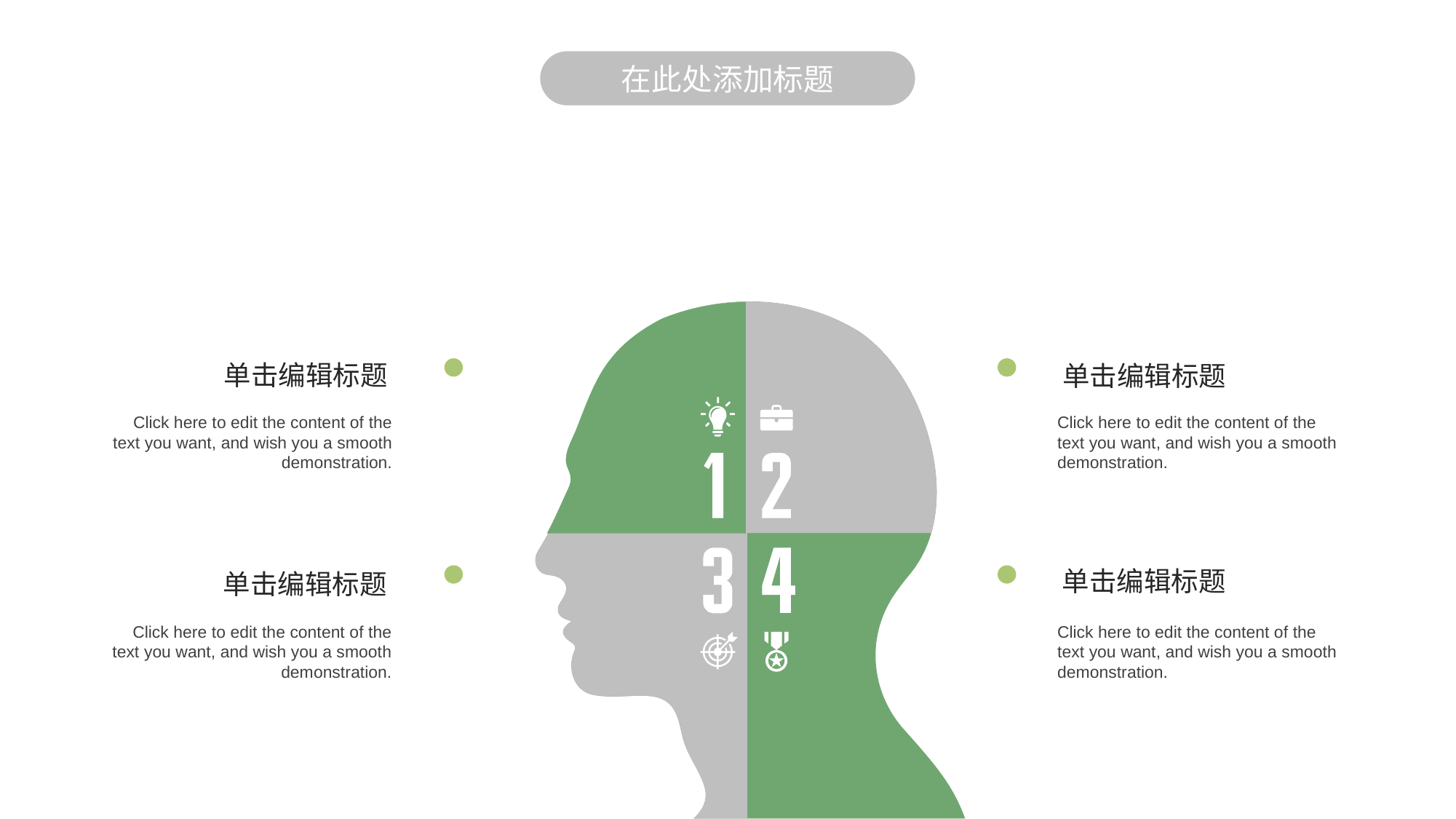

在此处添加标题

单击编辑标题

单击编辑标题
Click here to edit the content of the text you want, and wish you a smooth demonstration.
Click here to edit the content of the text you want, and wish you a smooth demonstration.
单击编辑标题

单击编辑标题
Click here to edit the content of the text you want, and wish you a smooth demonstration.
Click here to edit the content of the text you want, and wish you a smooth demonstration.